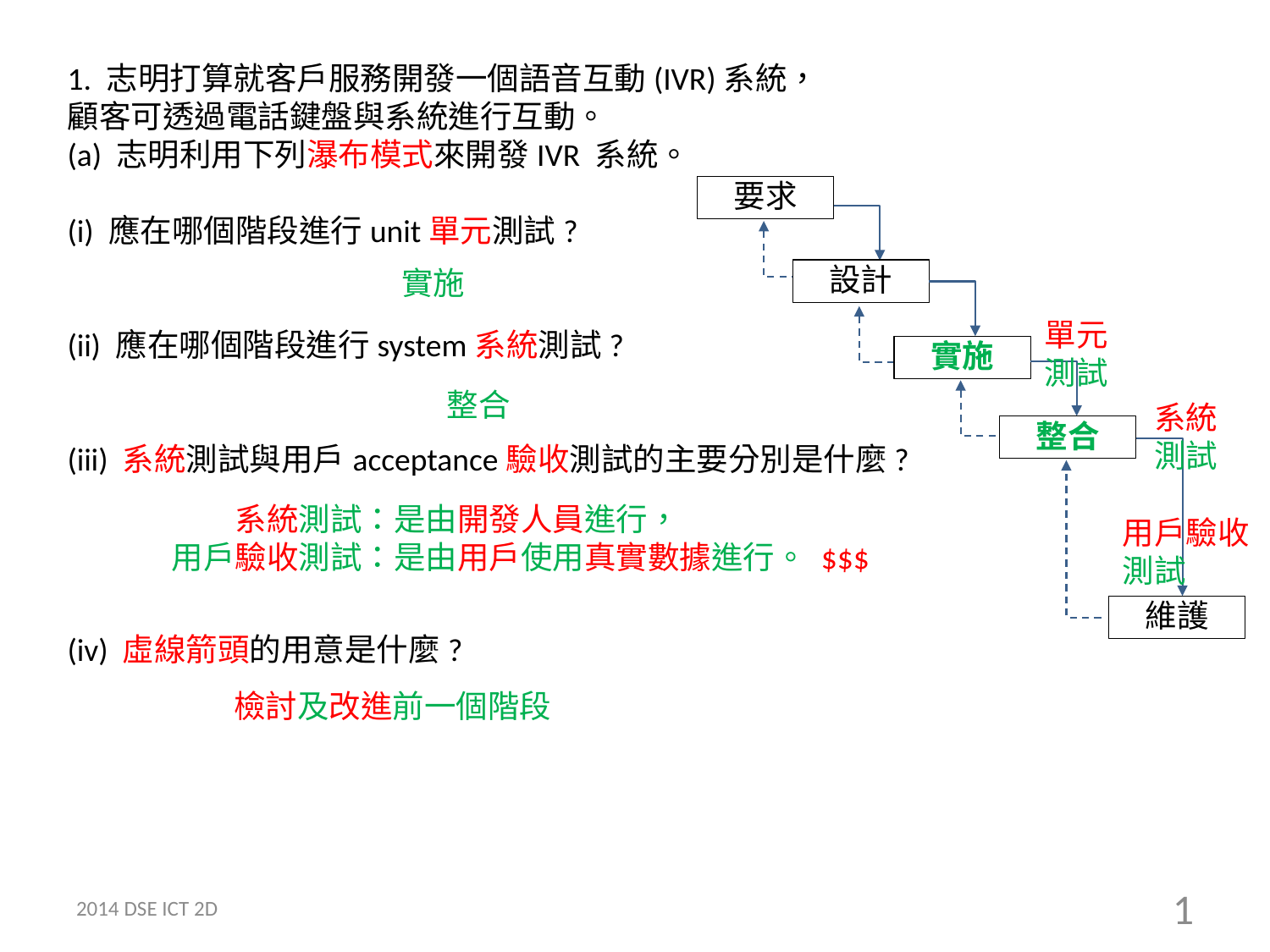

1. 志明打算就客戶服務開發一個語音互動(IVR)系統，
顧客可透過電話鍵盤與系統進行互動。
(a) 志明利用下列瀑布模式來開發IVR 系統。

(i) 應在哪個階段進行unit單元測試?

(ii) 應在哪個階段進行system系統測試?

(iii) 系統測試與用戶acceptance驗收測試的主要分別是什麼?

(iv) 虛線箭頭的用意是什麼?
要求

實施
設計

單元
測試
實施

整合
系統
測試
整合

　　系統測試：是由開發人員進行，
用戶驗收測試：是由用戶使用真實數據進行。 $$$
用戶驗收
測試
維護
檢討及改進前一個階段
2014 DSE ICT 2D
1